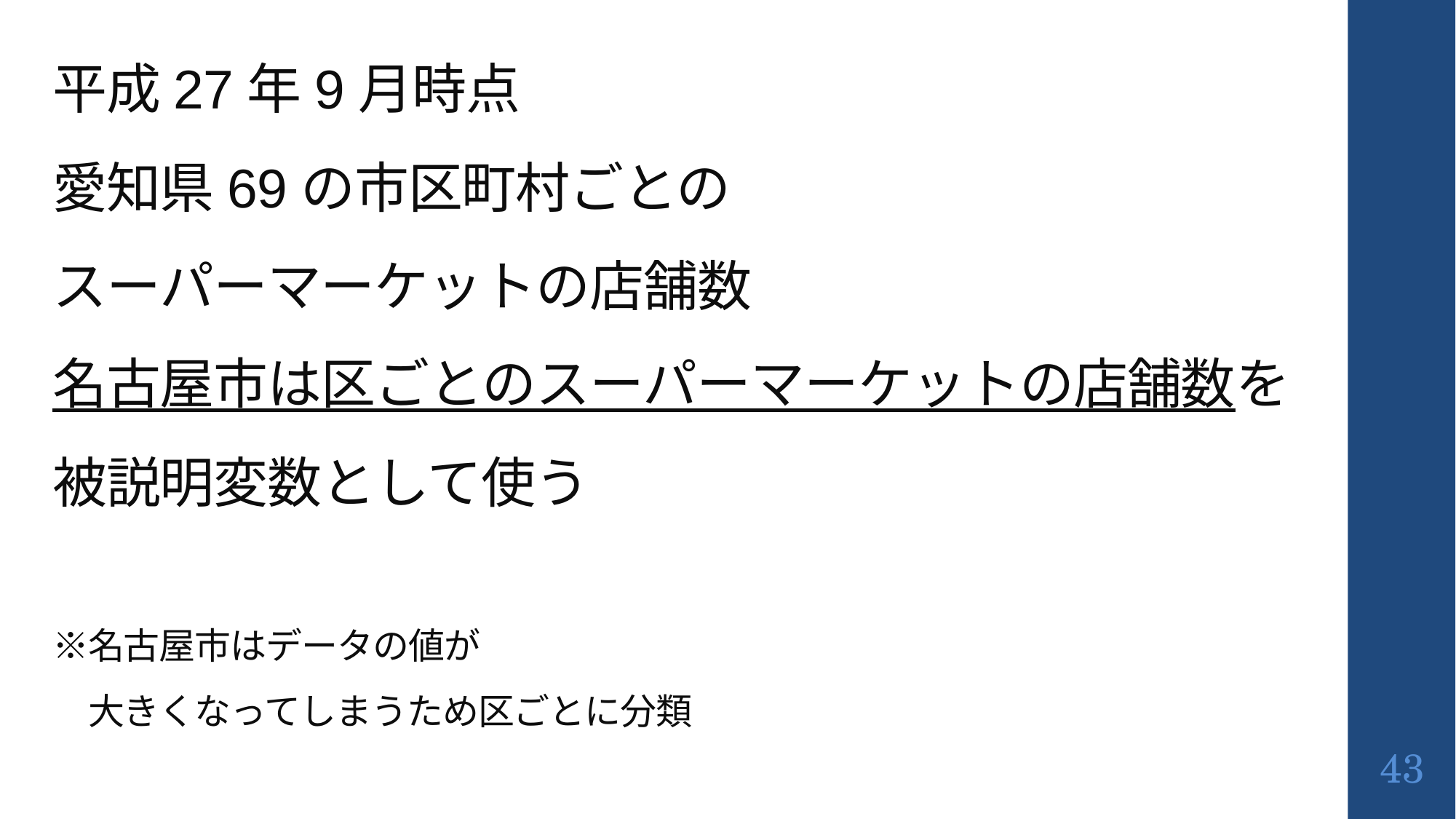

# 平成27年9月時点 愛知県69の市区町村ごとの スーパーマーケットの店舗数 名古屋市は区ごとのスーパーマーケットの店舗数を 被説明変数として使う ※名古屋市はデータの値が 　大きくなってしまうため区ごとに分類
43